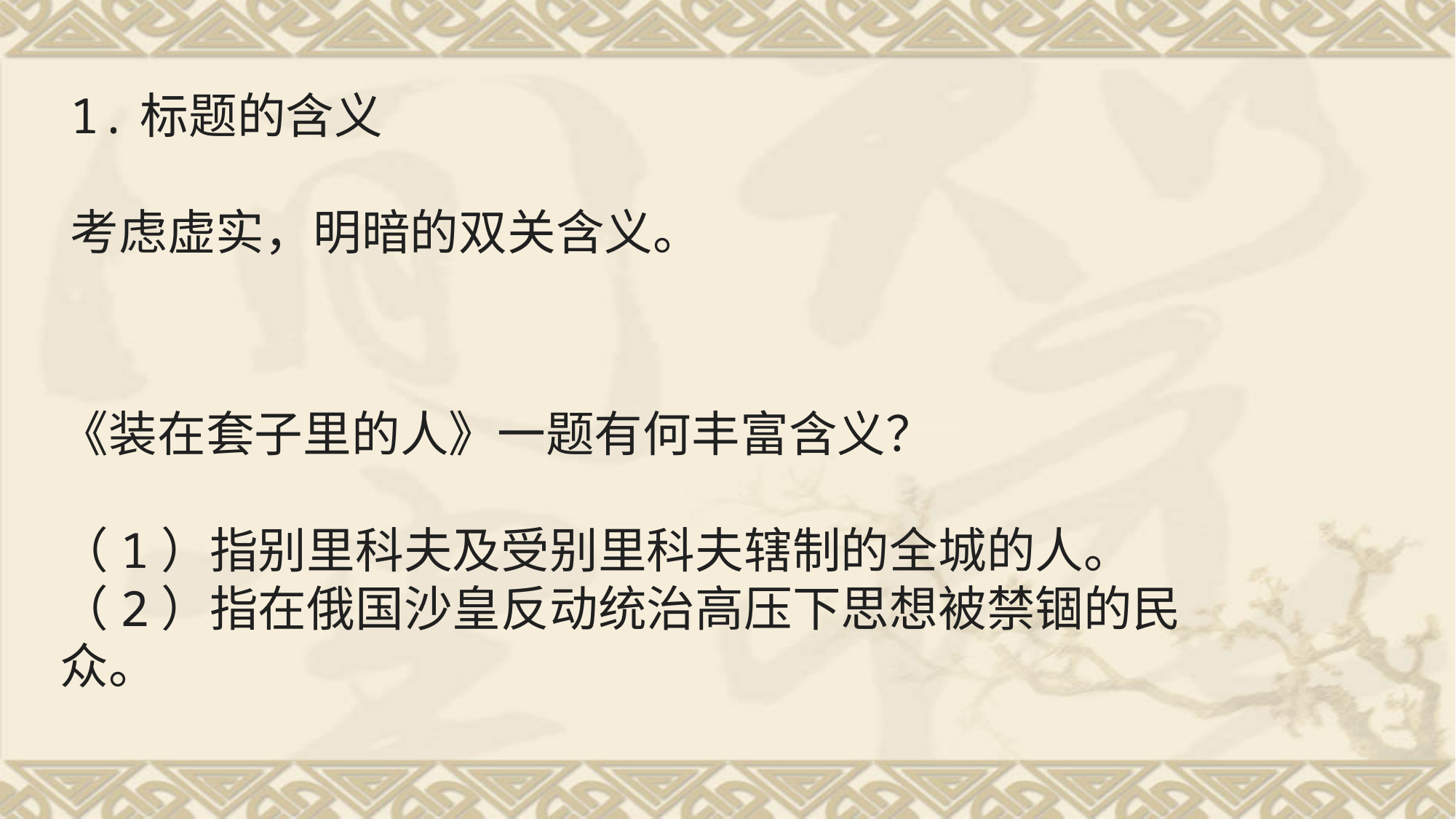

1.标题的含义

考虑虚实，明暗的双关含义。
《装在套子里的人》一题有何丰富含义？

（1）指别里科夫及受别里科夫辖制的全城的人。
（2）指在俄国沙皇反动统治高压下思想被禁锢的民众。